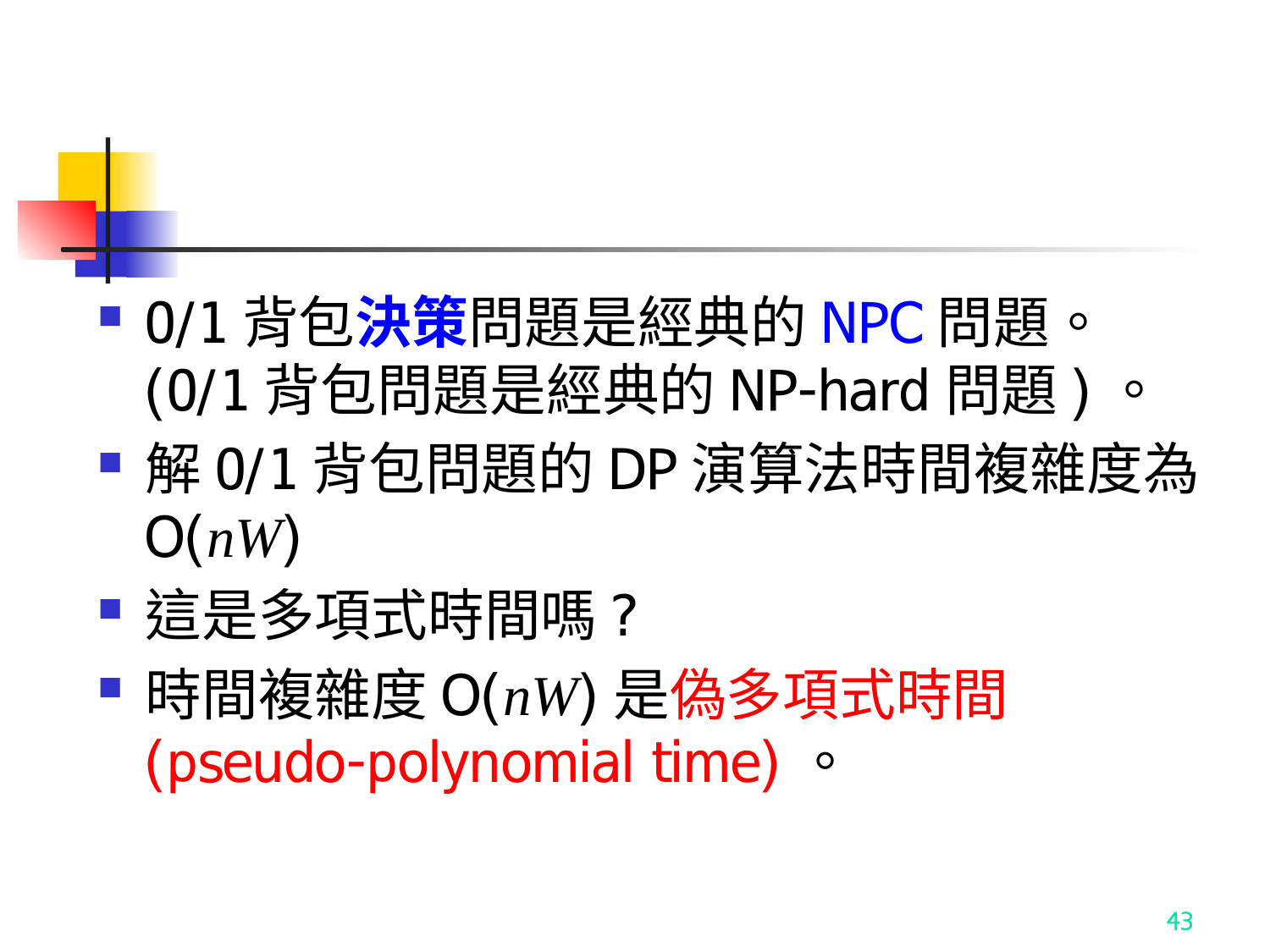

#
0/1背包決策問題是經典的NPC問題。
(0/1背包問題是經典的NP-hard問題)。
解0/1背包問題的DP演算法時間複雜度為O(nW)
這是多項式時間嗎?
時間複雜度O(nW)是偽多項式時間(pseudo-polynomial time)。

43